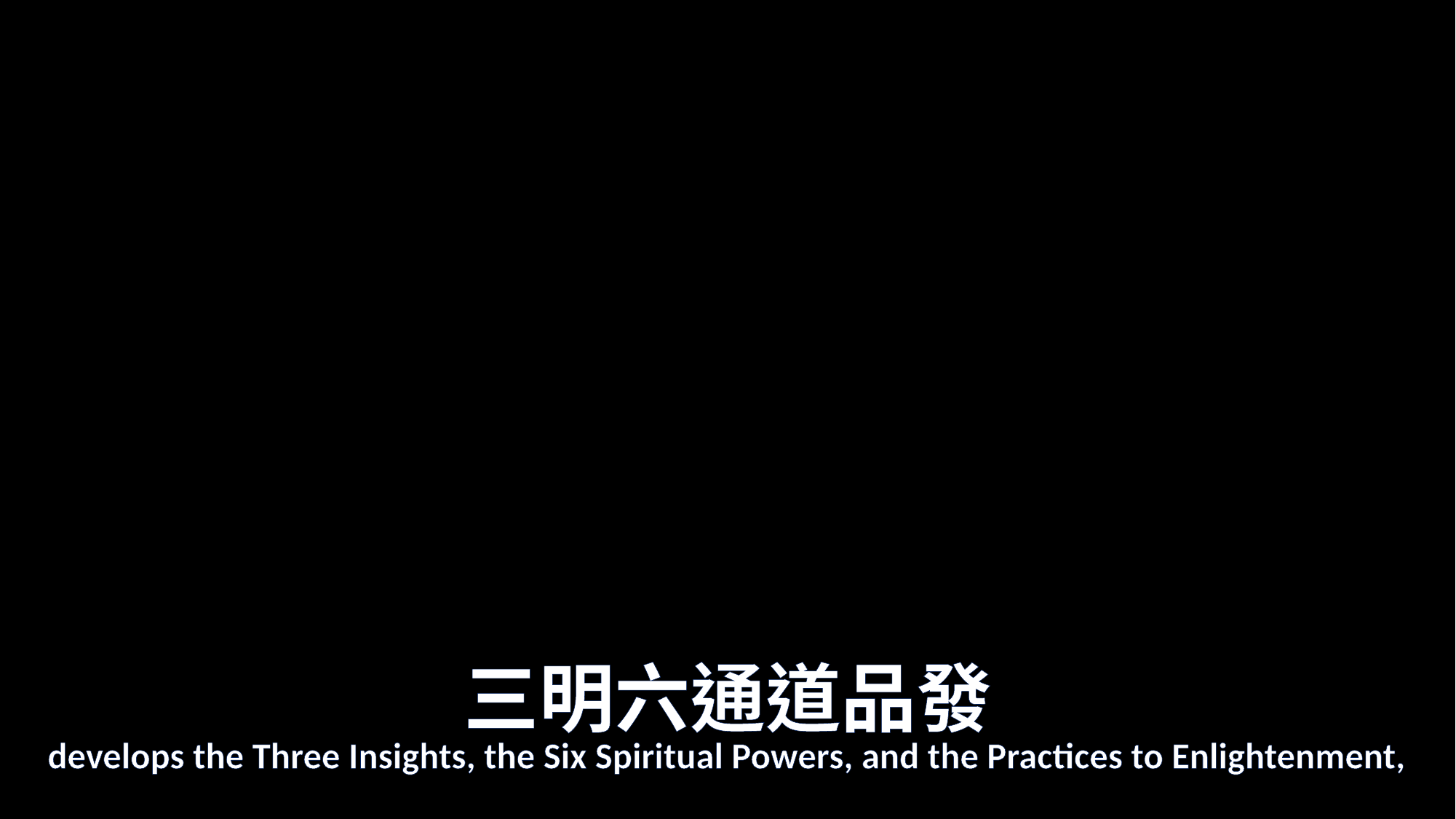

# 三明六通道品發
develops the Three Insights, the Six Spiritual Powers, and the Practices to Enlightenment,